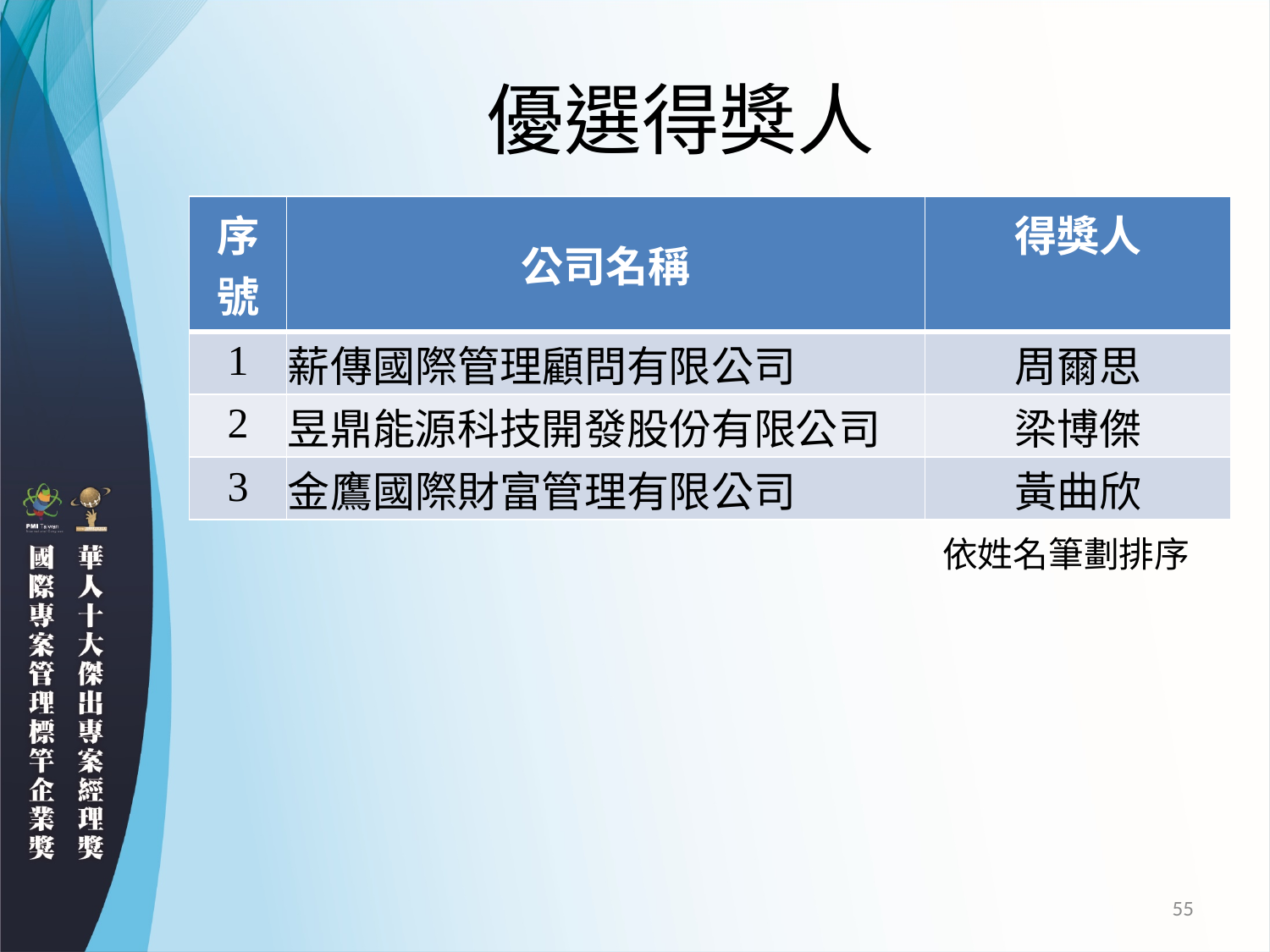

# 優選得獎人
| 序號 | 公司名稱 | 得獎人 |
| --- | --- | --- |
| 1 | 薪傳國際管理顧問有限公司 | 周爾思 |
| 2 | 昱鼎能源科技開發股份有限公司 | 梁博傑 |
| 3 | 金鷹國際財富管理有限公司 | 黃曲欣 |
依姓名筆劃排序
55